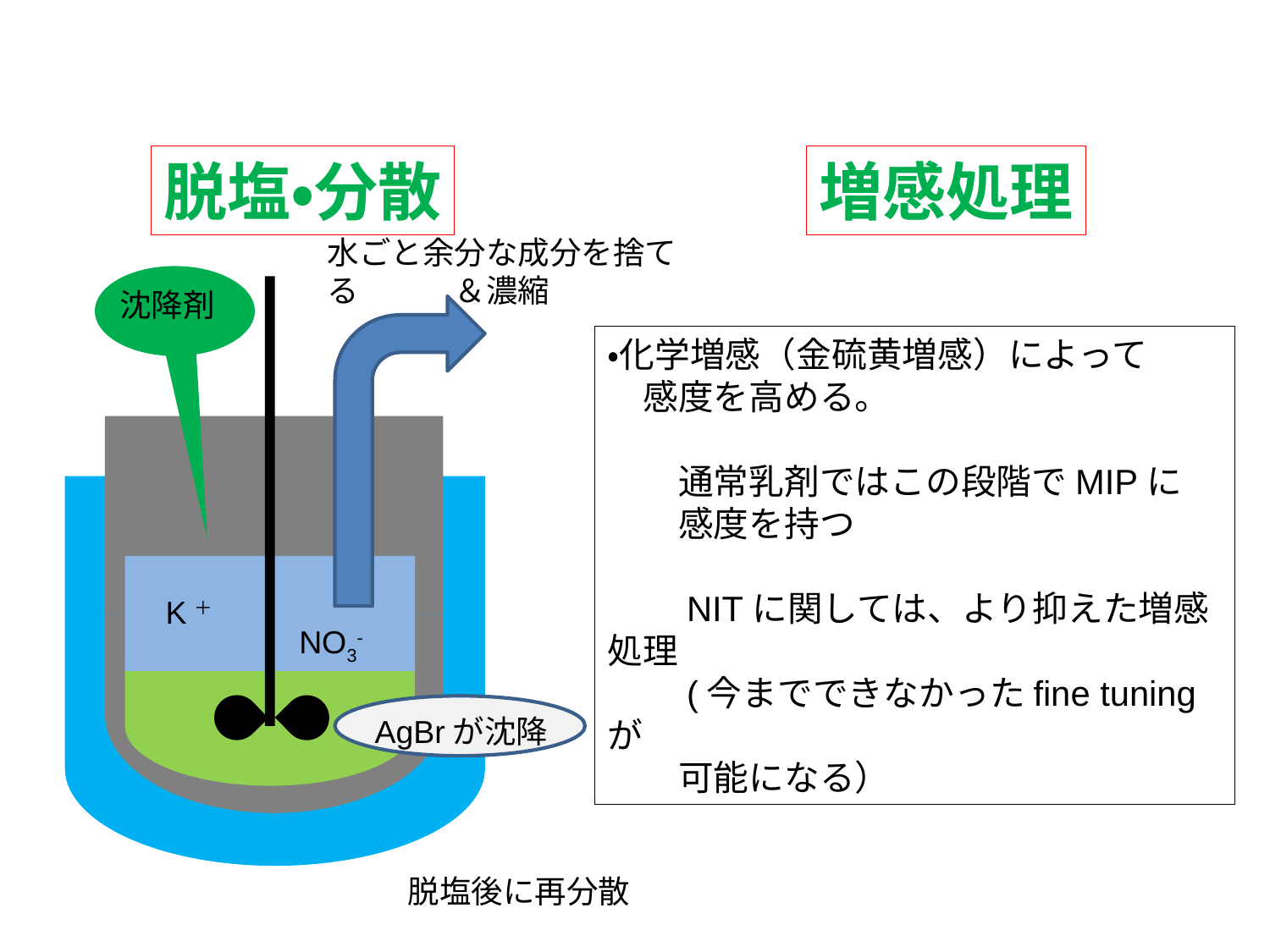

脱塩・分散
増感処理
水ごと余分な成分を捨てる	＆濃縮

沈降剤

・化学増感（金硫黄増感）によって
　感度を高める。

　　通常乳剤ではこの段階でMIPに
　　感度を持つ

　　NITに関しては、より抑えた増感処理
　　(今までできなかったfine tuningが
　　可能になる）
K＋
NO3-

AgBrが沈降
脱塩後に再分散